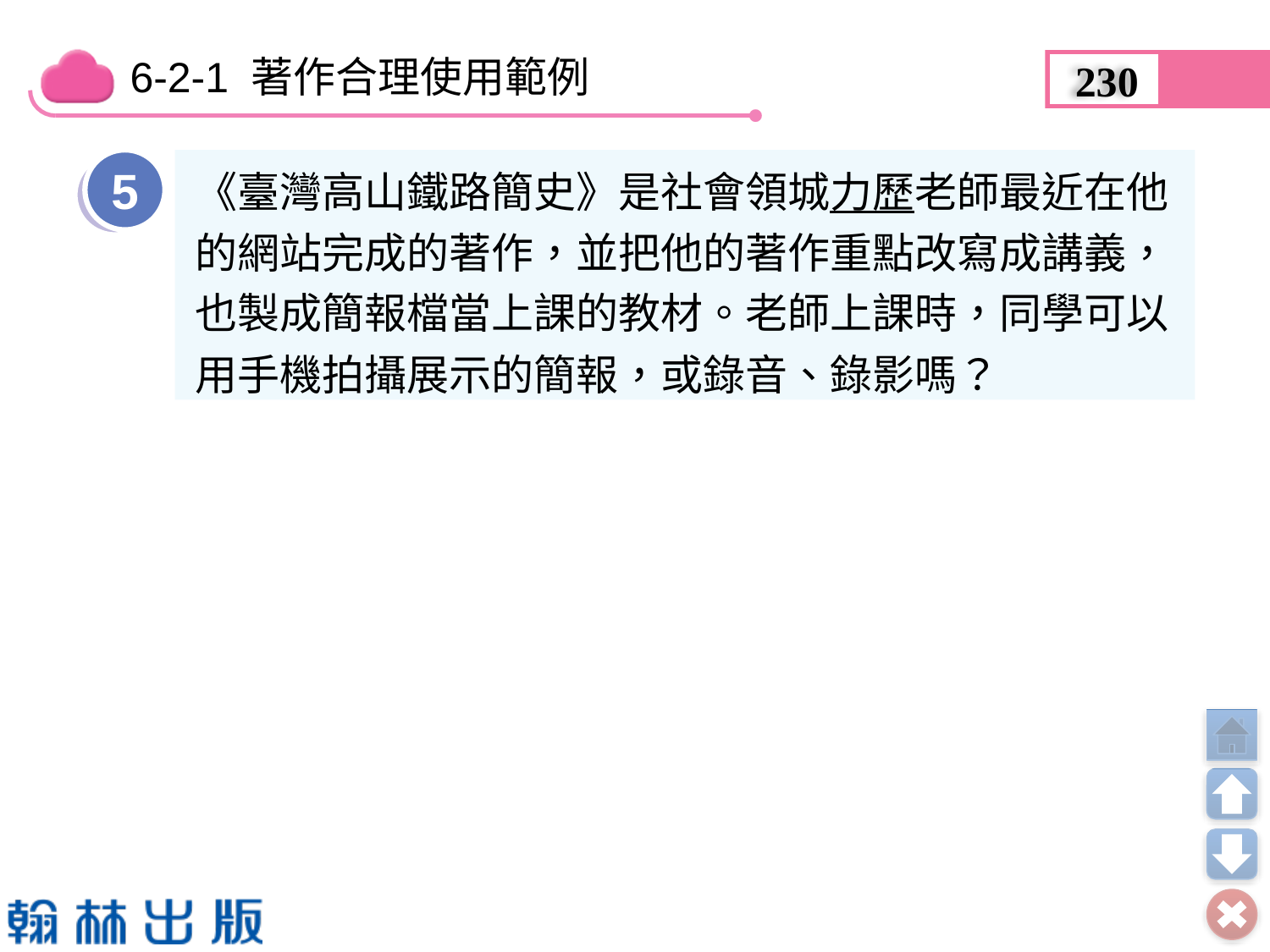

230
5

《臺灣高山鐵路簡史》是社會領城力歷老師最近在他的網站完成的著作，並把他的著作重點改寫成講義，也製成簡報檔當上課的教材。老師上課時，同學可以用手機拍攝展示的簡報，或錄音、錄影嗎？